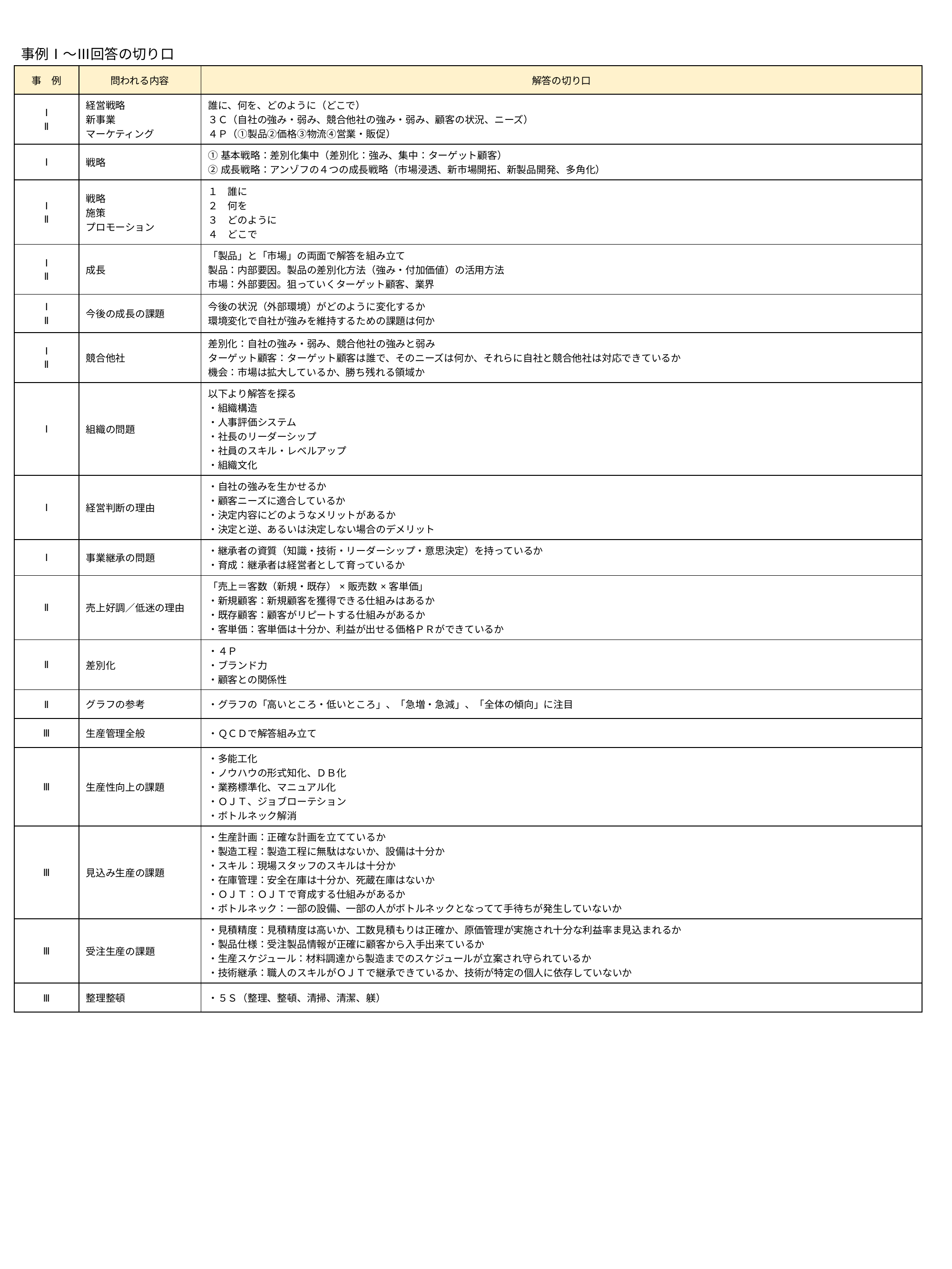

事例Ⅰ～Ⅲ回答の切り口
| 事　例 | 問われる内容 | 解答の切り口 |
| --- | --- | --- |
| Ⅰ Ⅱ | 経営戦略 新事業 マーケティング | 誰に、何を、どのように（どこで） ３Ｃ（自社の強み・弱み、競合他社の強み・弱み、顧客の状況、ニーズ） ４Ｐ（①製品②価格③物流④営業・販促） |
| Ⅰ | 戦略 | ①基本戦略：差別化集中（差別化：強み、集中：ターゲット顧客） ②成長戦略：アンゾフの４つの成長戦略（市場浸透、新市場開拓、新製品開発、多角化） |
| Ⅰ Ⅱ | 戦略 施策 プロモーション | １　誰に ２　何を ３　どのように ４　どこで |
| Ⅰ Ⅱ | 成長 | 「製品」と「市場」の両面で解答を組み立て 製品：内部要因。製品の差別化方法（強み・付加価値）の活用方法 市場：外部要因。狙っていくターゲット顧客、業界 |
| Ⅰ Ⅱ | 今後の成長の課題 | 今後の状況（外部環境）がどのように変化するか 環境変化で自社が強みを維持するための課題は何か |
| Ⅰ Ⅱ | 競合他社 | 差別化：自社の強み・弱み、競合他社の強みと弱み ターゲット顧客：ターゲット顧客は誰で、そのニーズは何か、それらに自社と競合他社は対応できているか 機会：市場は拡大しているか、勝ち残れる領域か |
| Ⅰ | 組織の問題 | 以下より解答を探る ・組織構造 ・人事評価システム ・社長のリーダーシップ ・社員のスキル・レベルアップ ・組織文化 |
| Ⅰ | 経営判断の理由 | ・自社の強みを生かせるか ・顧客ニーズに適合しているか ・決定内容にどのようなメリットがあるか ・決定と逆、あるいは決定しない場合のデメリット |
| Ⅰ | 事業継承の問題 | ・継承者の資質（知識・技術・リーダーシップ・意思決定）を持っているか ・育成：継承者は経営者として育っているか |
| Ⅱ | 売上好調／低迷の理由 | 「売上＝客数（新規・既存）×販売数×客単価」 ・新規顧客：新規顧客を獲得できる仕組みはあるか ・既存顧客：顧客がリピートする仕組みがあるか ・客単価：客単価は十分か、利益が出せる価格ＰＲができているか |
| Ⅱ | 差別化 | ・４Ｐ ・ブランド力 ・顧客との関係性 |
| Ⅱ | グラフの参考 | ・グラフの「高いところ・低いところ」、「急増・急減」、「全体の傾向」に注目 |
| Ⅲ | 生産管理全般 | ・ＱＣＤで解答組み立て |
| Ⅲ | 生産性向上の課題 | ・多能工化 ・ノウハウの形式知化、ＤＢ化 ・業務標準化、マニュアル化 ・ＯＪＴ、ジョブローテション ・ボトルネック解消 |
| Ⅲ | 見込み生産の課題 | ・生産計画：正確な計画を立てているか ・製造工程：製造工程に無駄はないか、設備は十分か ・スキル：現場スタッフのスキルは十分か ・在庫管理：安全在庫は十分か、死蔵在庫はないか ・ＯＪＴ：ＯＪＴで育成する仕組みがあるか ・ボトルネック：一部の設備、一部の人がボトルネックとなってて手待ちが発生していないか |
| Ⅲ | 受注生産の課題 | ・見積精度：見積精度は高いか、工数見積もりは正確か、原価管理が実施され十分な利益率ま見込まれるか ・製品仕様：受注製品情報が正確に顧客から入手出来ているか ・生産スケジュール：材料調達から製造までのスケジュールが立案され守られているか ・技術継承：職人のスキルがＯＪＴで継承できているか、技術が特定の個人に依存していないか |
| Ⅲ | 整理整頓 | ・５Ｓ（整理、整頓、清掃、清潔、躾） |